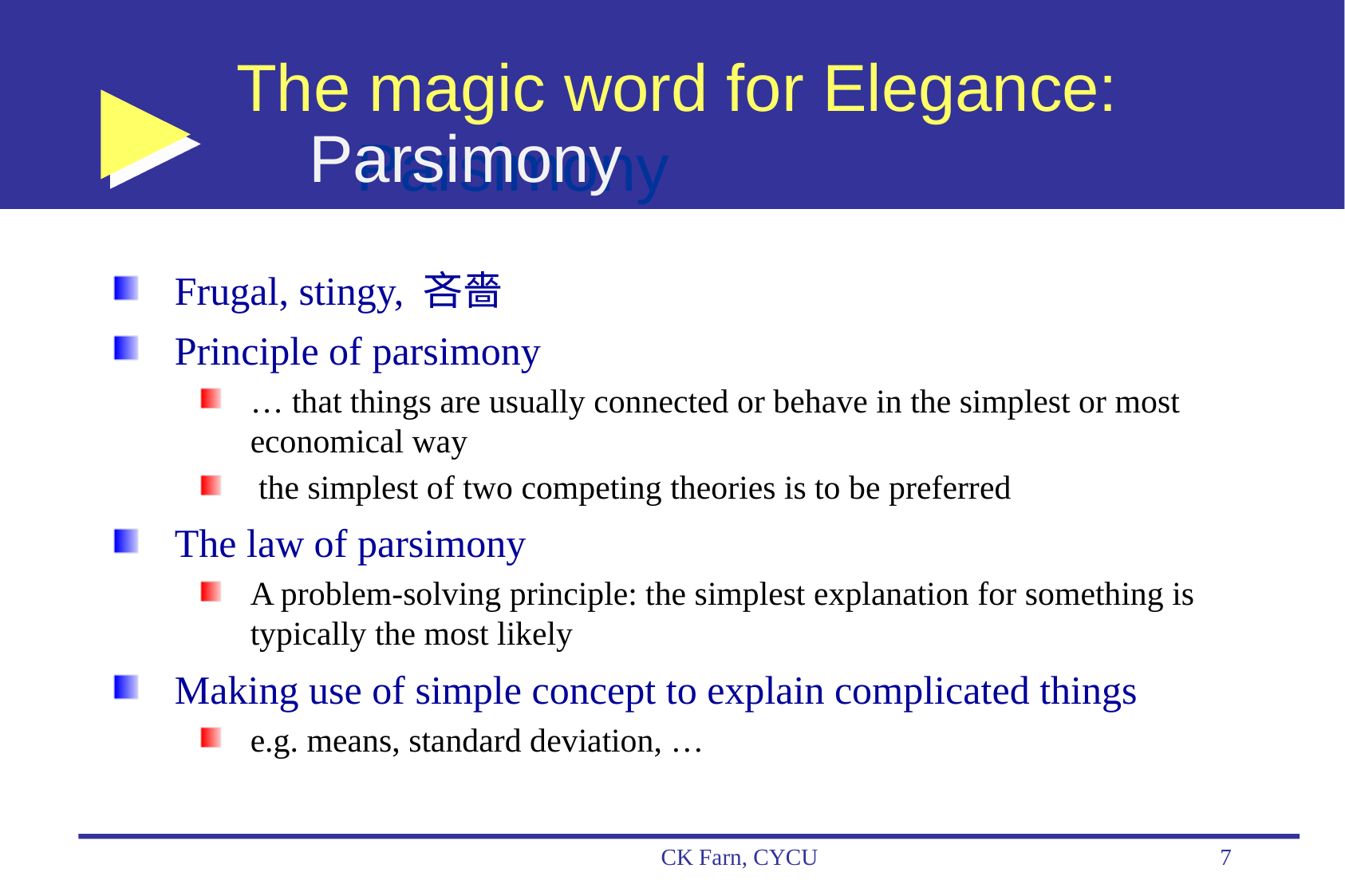

# The magic word for Elegance: Parsimony
Parsimony
Frugal, stingy, 吝嗇
Principle of parsimony
… that things are usually connected or behave in the simplest or most economical way
 the simplest of two competing theories is to be preferred
The law of parsimony
A problem-solving principle: the simplest explanation for something is typically the most likely
Making use of simple concept to explain complicated things
e.g. means, standard deviation, …

CK Farn, CYCU
7